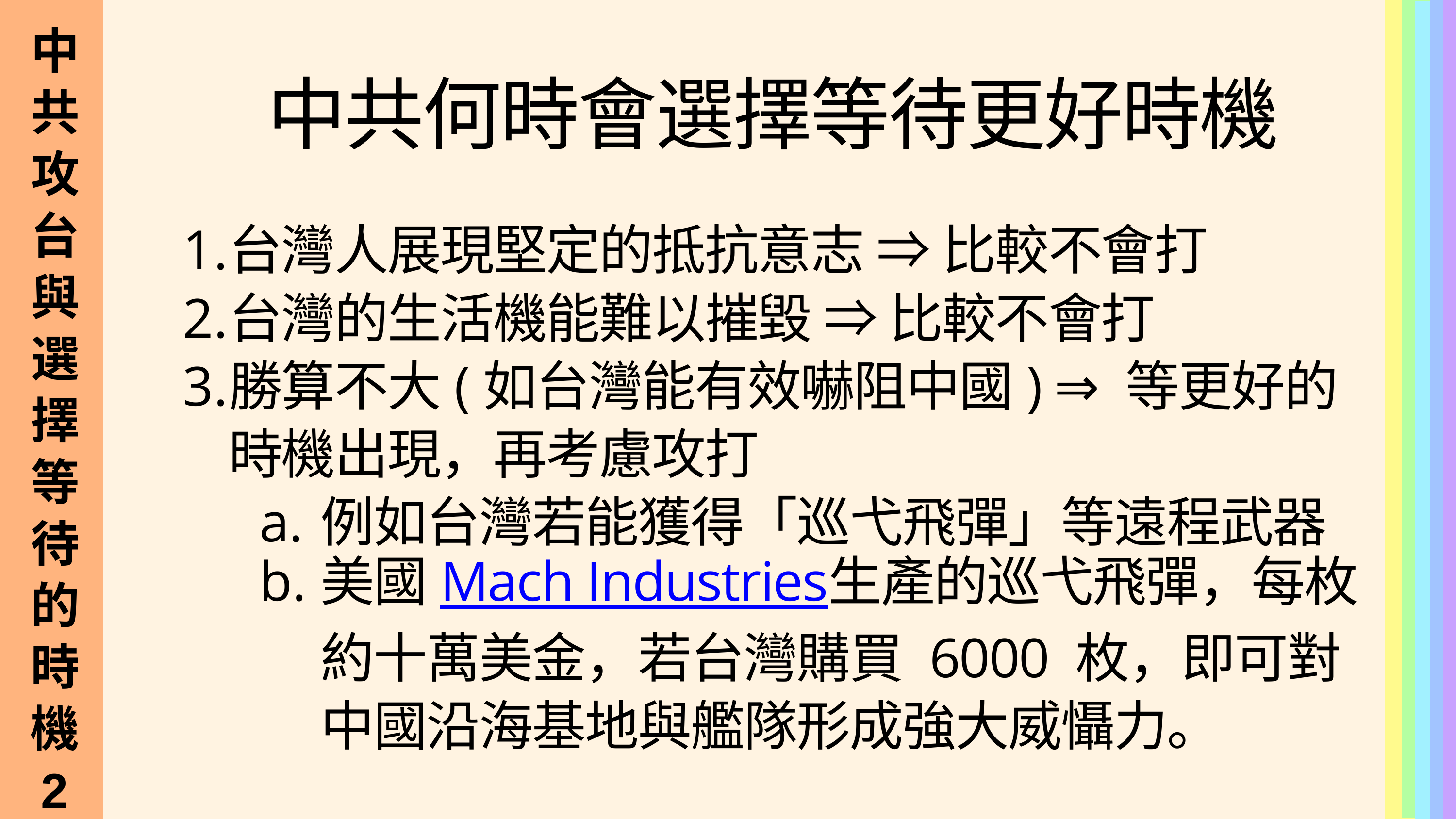

中共攻台與選擇等待的時機
2
中共何時會選擇等待更好時機
台灣人展現堅定的抵抗意志 ⇒ 比較不會打
台灣的生活機能難以摧毀 ⇒ 比較不會打
勝算不大(如台灣能有效嚇阻中國) ⇒ 等更好的時機出現，再考慮攻打
例如台灣若能獲得「巡弋飛彈」等遠程武器
美國Mach Industries生產的巡弋飛彈，每枚約十萬美金，若台灣購買 6000 枚，即可對中國沿海基地與艦隊形成強大威懾力。